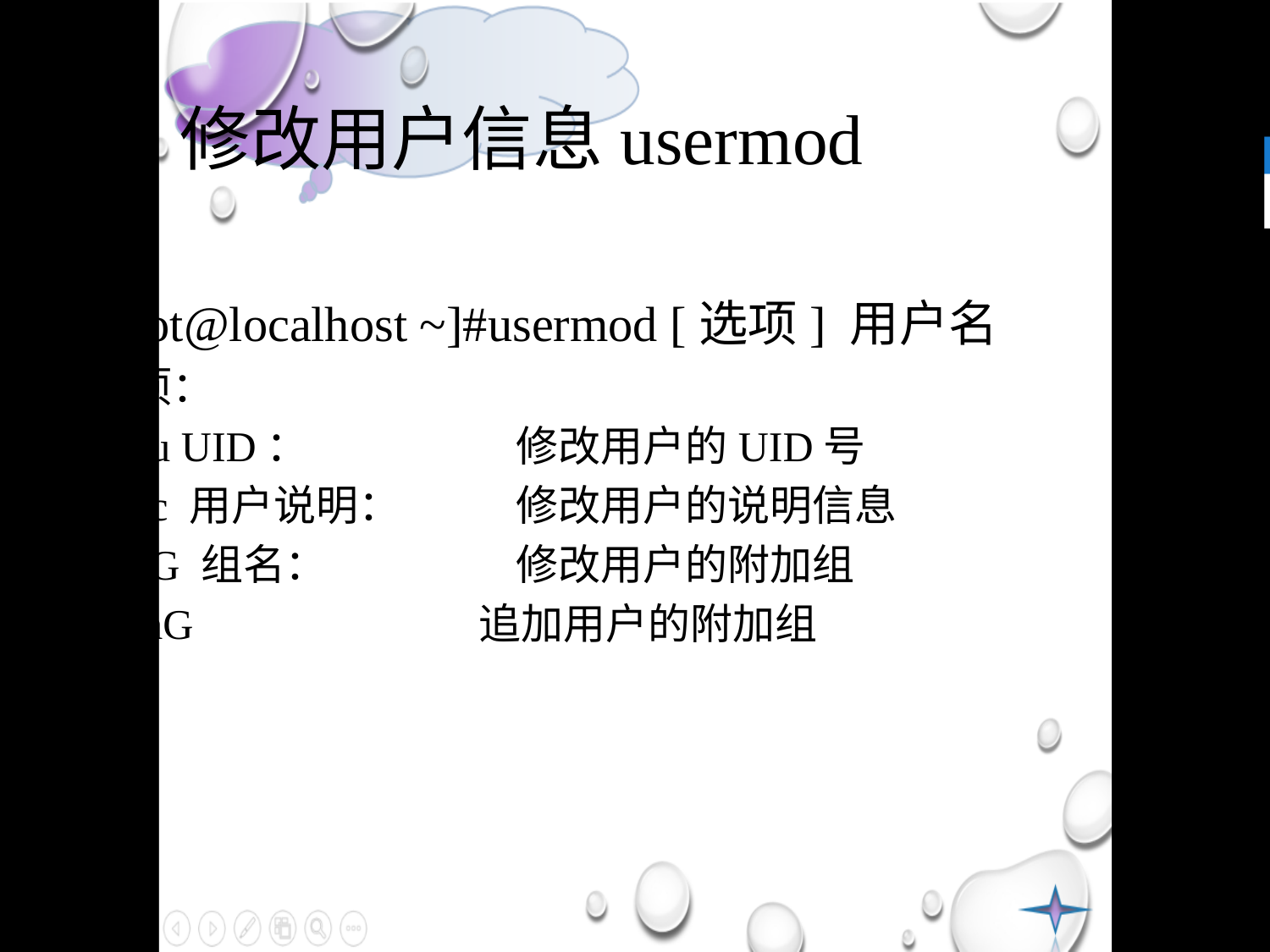

# 1、修改用户信息usermod
[root@localhost ~]#usermod [选项] 用户名
选项：
	-u UID：		修改用户的UID号
	-c 用户说明：	修改用户的说明信息
	-G 组名：		修改用户的附加组
    -aG                          追加用户的附加组